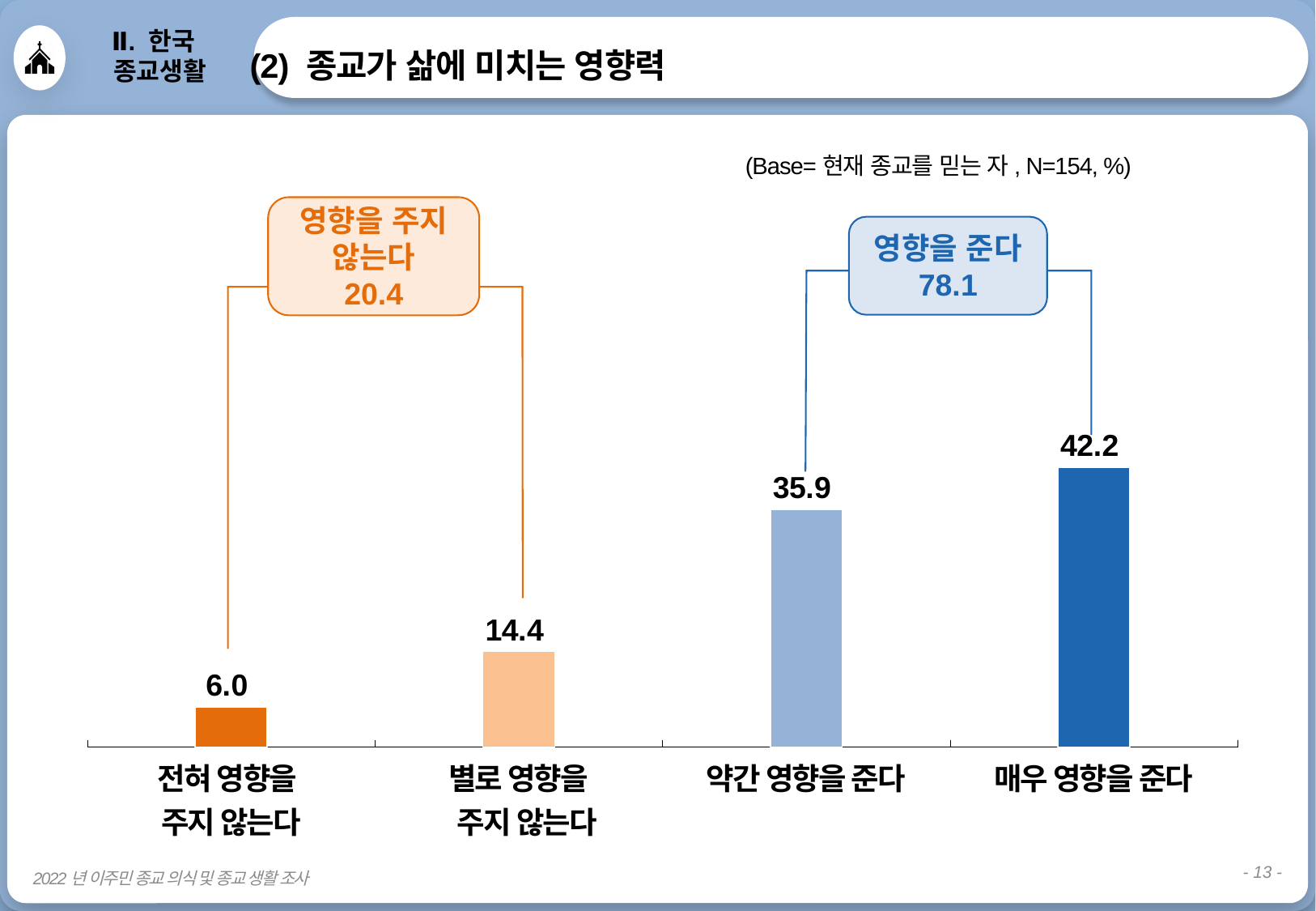

(2) 종교가 삶에 미치는 영향력
Ⅱ. 한국
 종교생활
(Base=현재 종교를 믿는 자, N=154, %)
영향을 주지
않는다
20.4
영향을 준다
78.1

### Chart

| Category | 개신교인 |
|---|---|
| 전혀 영향을 주지 않는다 | 별로 영향을 주지 않는다 | 약간 영향을 준다 | 매우 영향을 준다 |
| --- | --- | --- | --- |